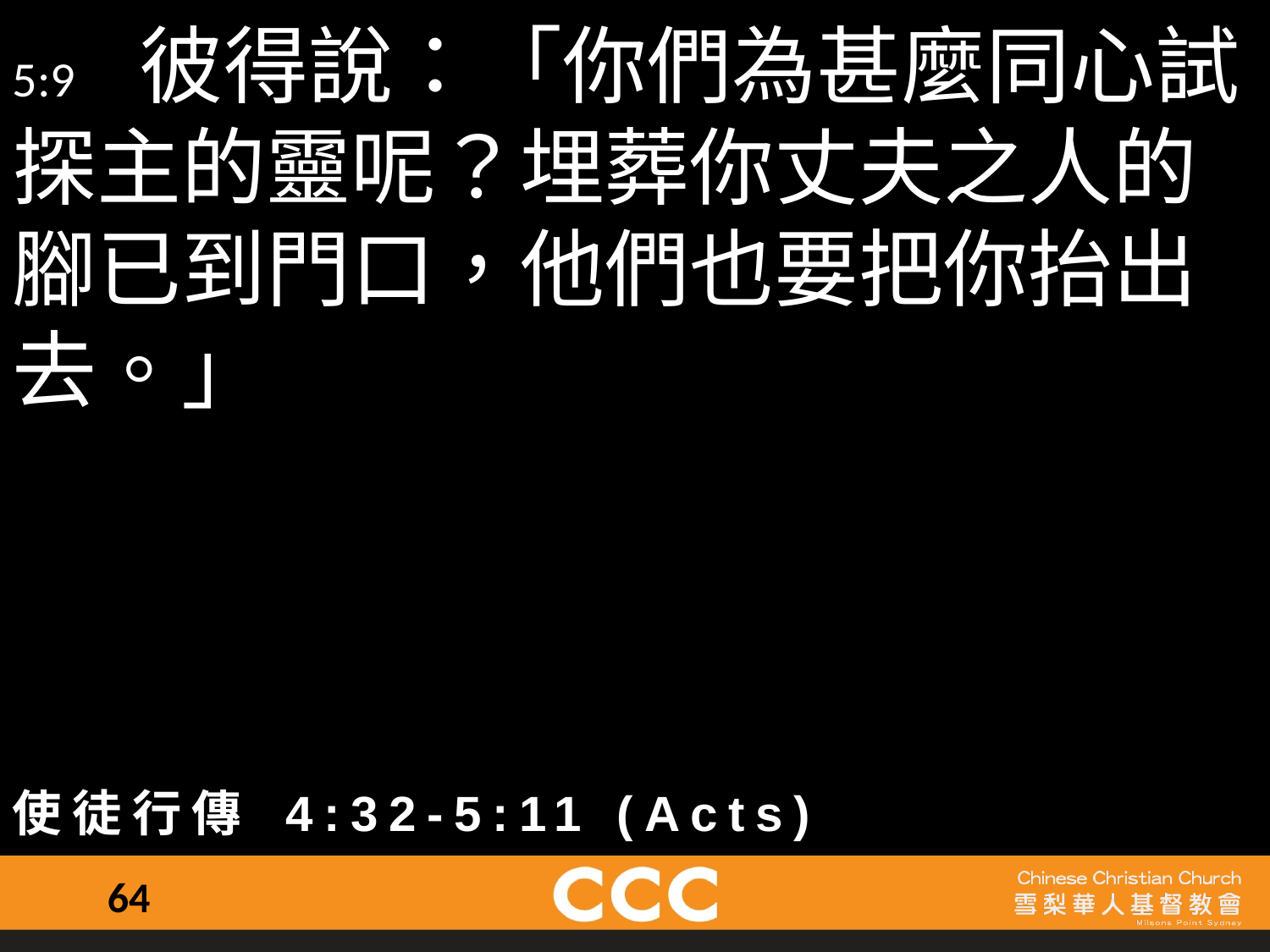

5:9	彼得說：「你們為甚麼同心試探主的靈呢？埋葬你丈夫之人的腳已到門口，他們也要把你抬出去。」

使徒行傳 4:32-5:11 (Acts)
64